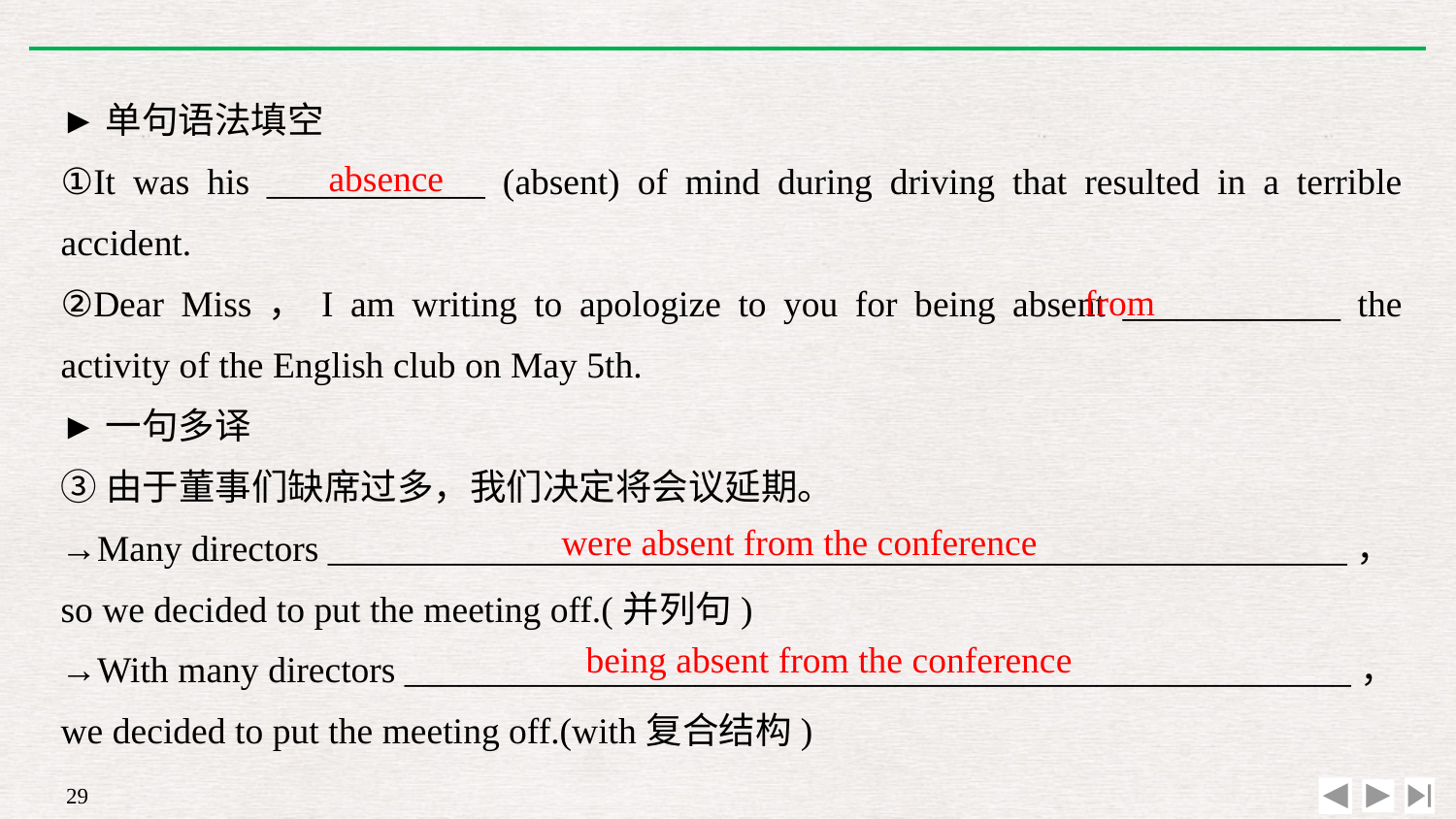

►单句语法填空
①It was his ____________ (absent) of mind during driving that resulted in a terrible accident.
②Dear Miss，I am writing to apologize to you for being absent ____________ the activity of the English club on May 5th.
►一句多译
③由于董事们缺席过多，我们决定将会议延期。
→Many directors ________________________________________________________，
so we decided to put the meeting off.(并列句)
→With many directors ____________________________________________________，
we decided to put the meeting off.(with复合结构)
absence
from
were absent from the conference
being absent from the conference